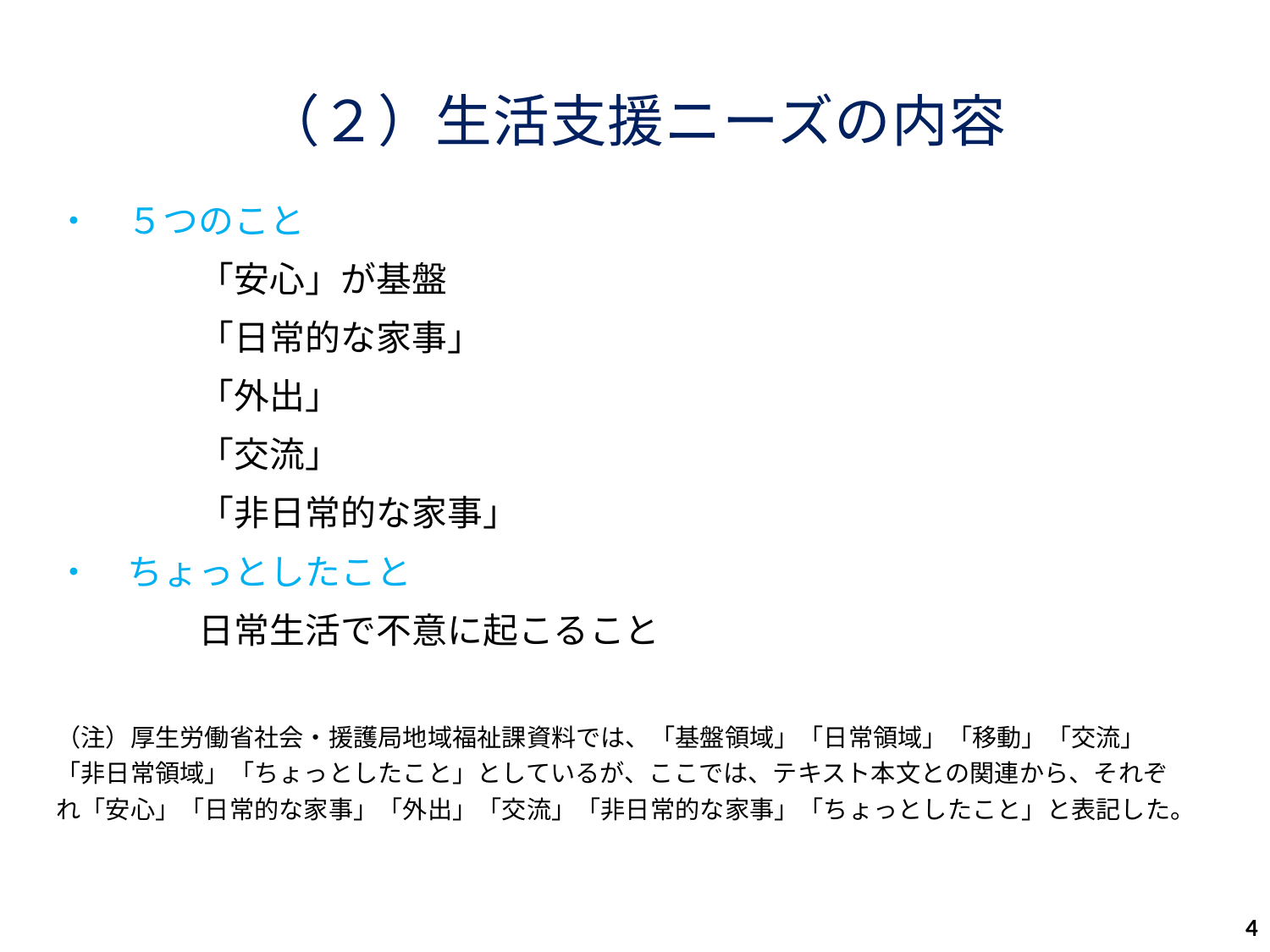

# （２）生活支援ニーズの内容
・　５つのこと
　　　　「安心」が基盤
　　　　「日常的な家事」
　　　　「外出」
　　　　「交流」
　　　　「非日常的な家事」
・　ちょっとしたこと
　　　　日常生活で不意に起こること

（注）厚生労働省社会・援護局地域福祉課資料では、「基盤領域」「日常領域」「移動」「交流」「非日常領域」「ちょっとしたこと」としているが、ここでは、テキスト本文との関連から、それぞれ「安心」「日常的な家事」「外出」「交流」「非日常的な家事」「ちょっとしたこと」と表記した。

4